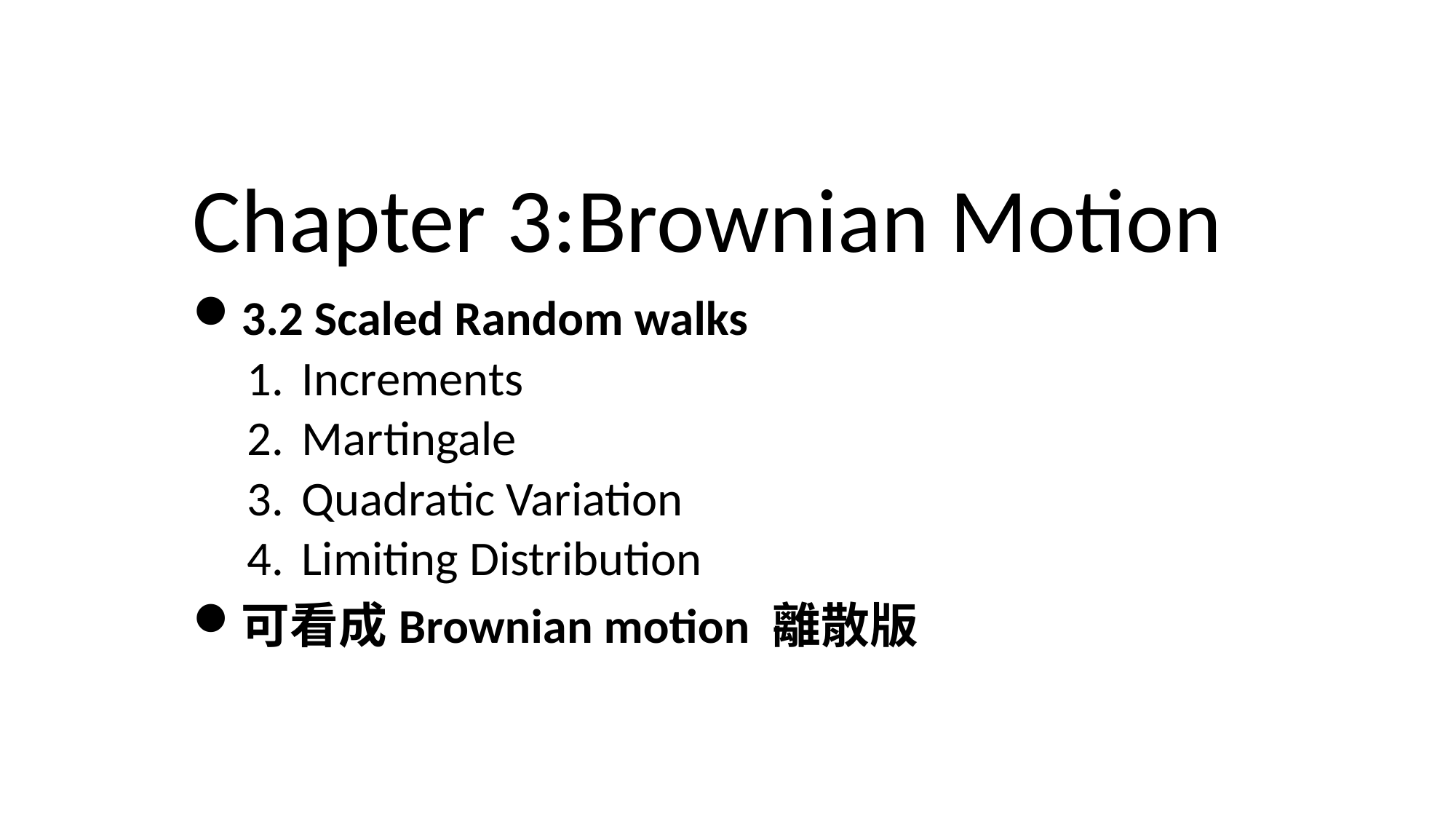

# Chapter 3:Brownian Motion
3.2 Scaled Random walks
Increments
Martingale
Quadratic Variation
Limiting Distribution
可看成Brownian motion 離散版